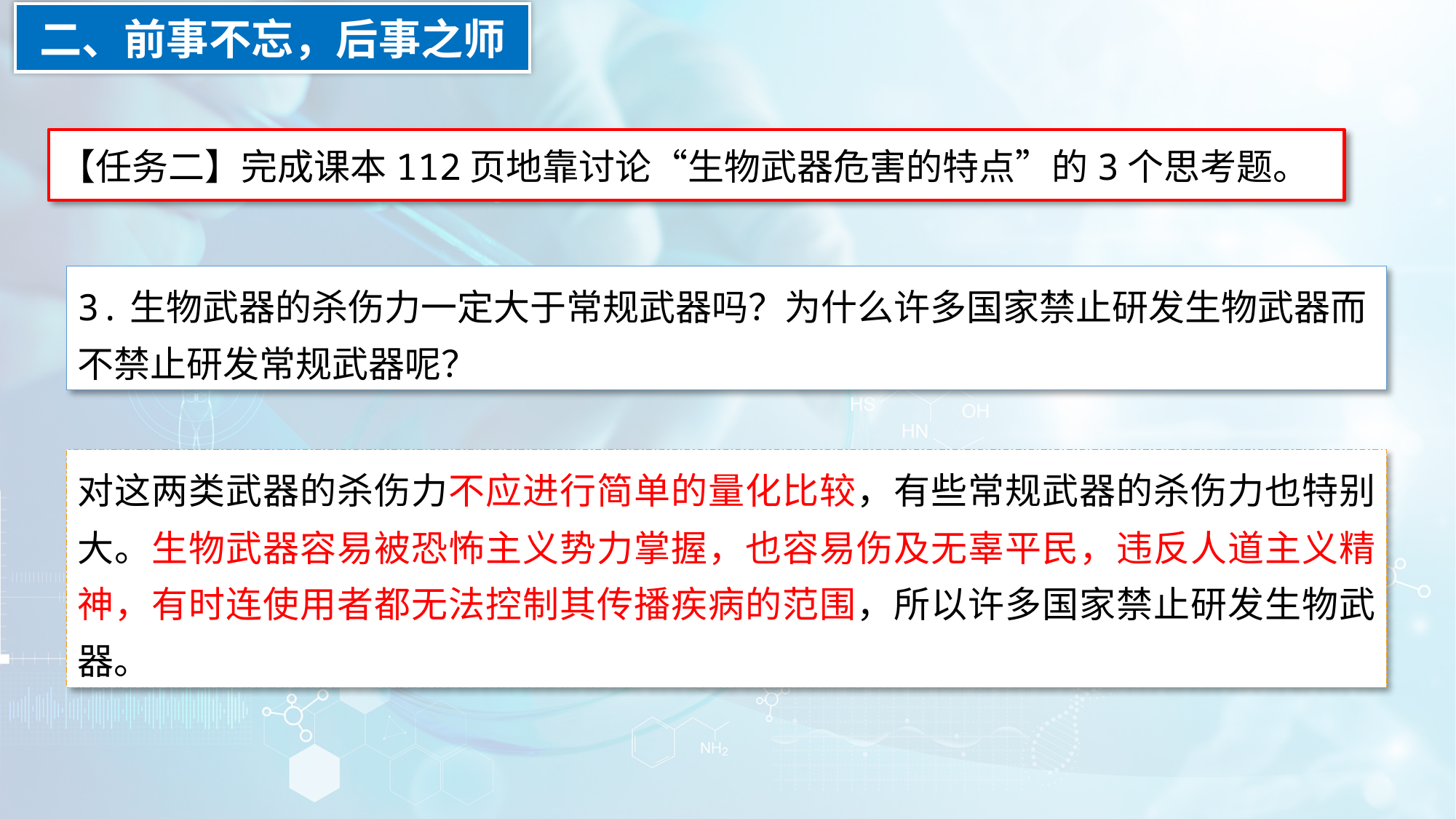

二、前事不忘，后事之师
【任务二】完成课本112页地靠讨论“生物武器危害的特点”的3个思考题。
3.生物武器的杀伤力一定大于常规武器吗？为什么许多国家禁止研发生物武器而不禁止研发常规武器呢？
对这两类武器的杀伤力不应进行简单的量化比较，有些常规武器的杀伤力也特别大。生物武器容易被恐怖主义势力掌握，也容易伤及无辜平民，违反人道主义精神，有时连使用者都无法控制其传播疾病的范围，所以许多国家禁止研发生物武器。